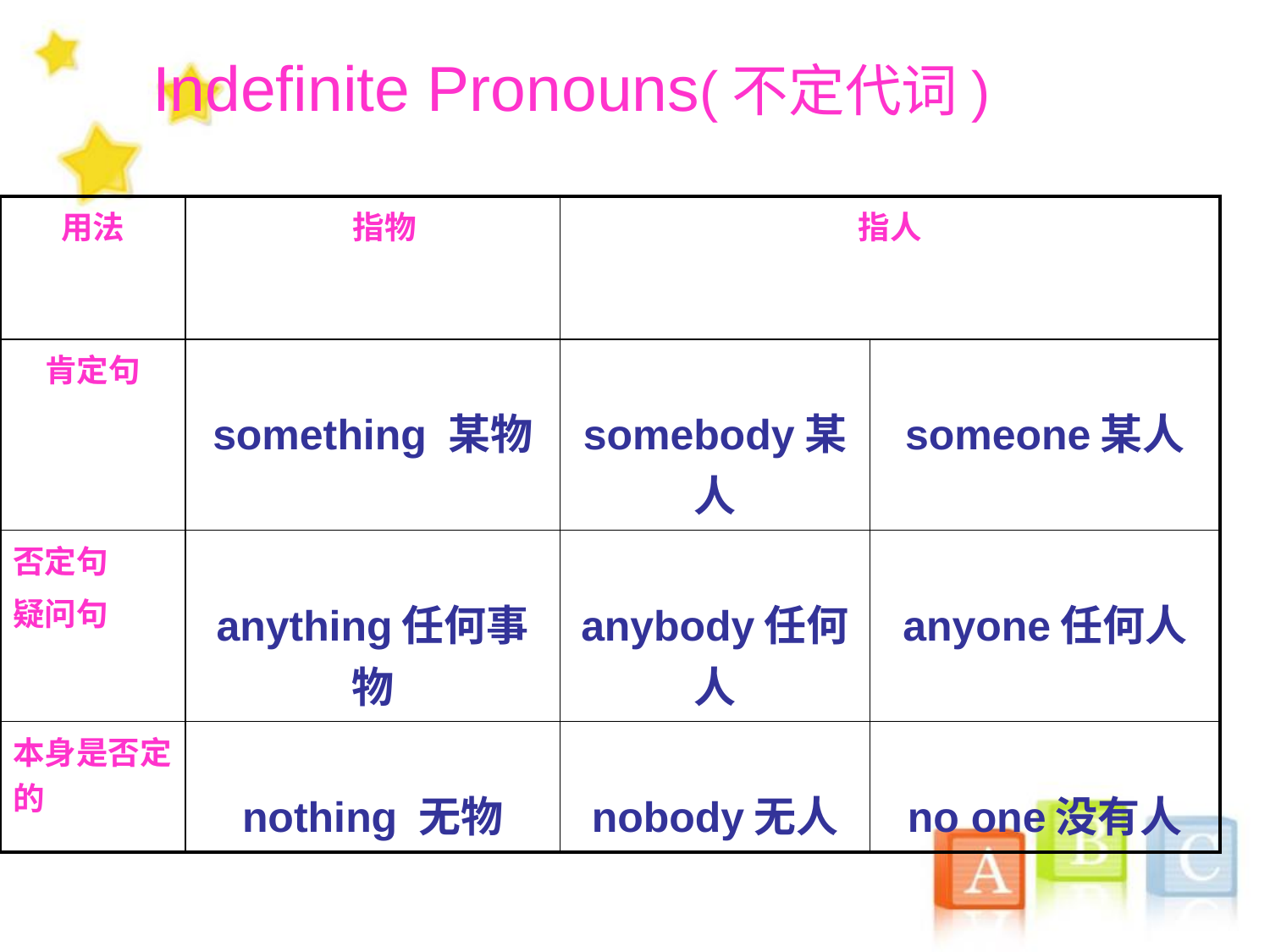

Indefinite Pronouns(不定代词)
| 用法 | 指物 | 指人 |  |
| --- | --- | --- | --- |
| 肯定句 | something 某物 | somebody某人 | someone某人 |
| 否定句 疑问句 | anything任何事物 | anybody任何人 | anyone任何人 |
| 本身是否定的 | nothing 无物 | nobody无人 | no one没有人 |